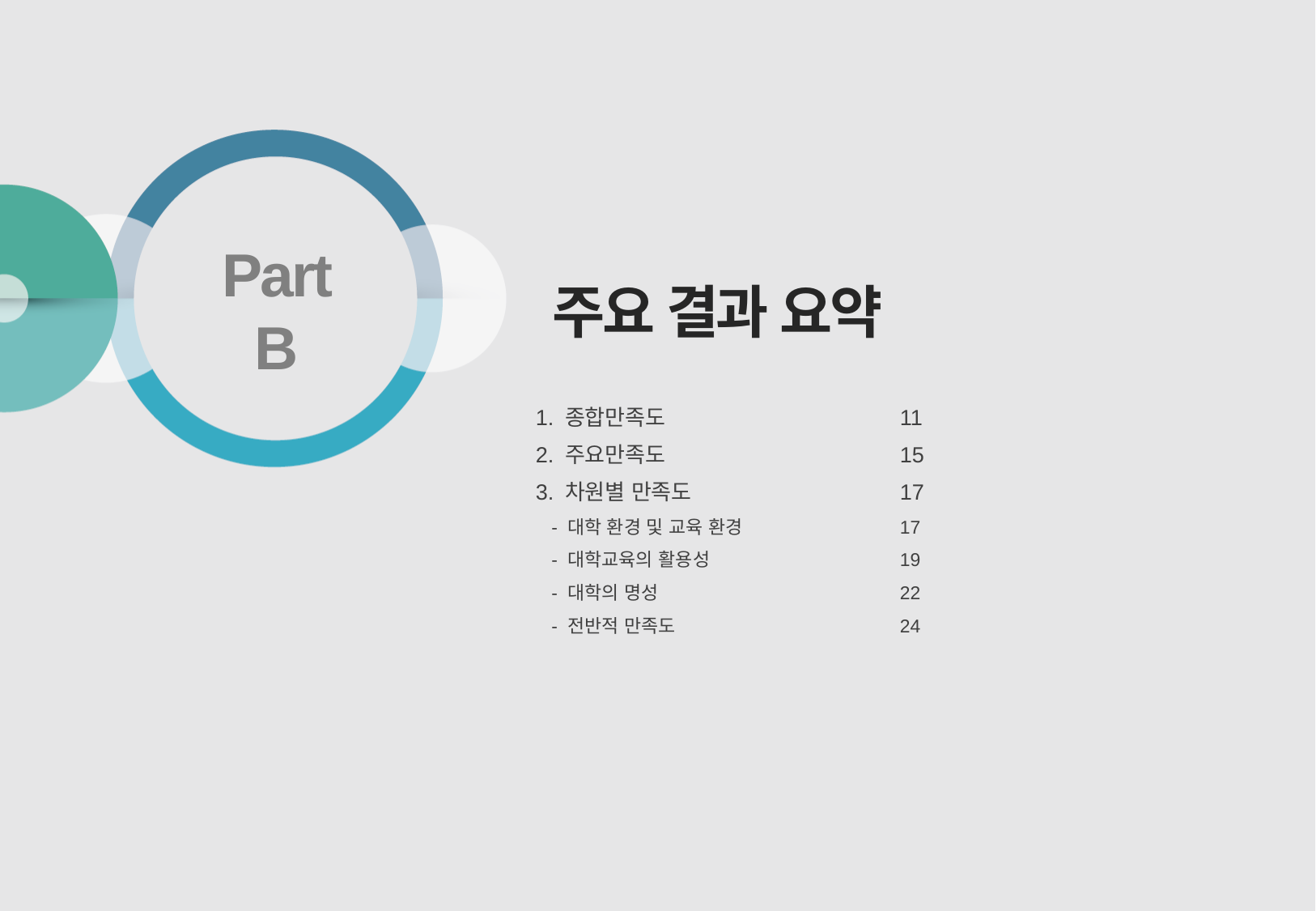

# 주요 결과 요약
Part B
1. 종합만족도		11
2. 주요만족도		15
3. 차원별 만족도		17
   - 대학 환경 및 교육 환경		17
   - 대학교육의 활용성		19
   - 대학의 명성		22
   - 전반적 만족도		24